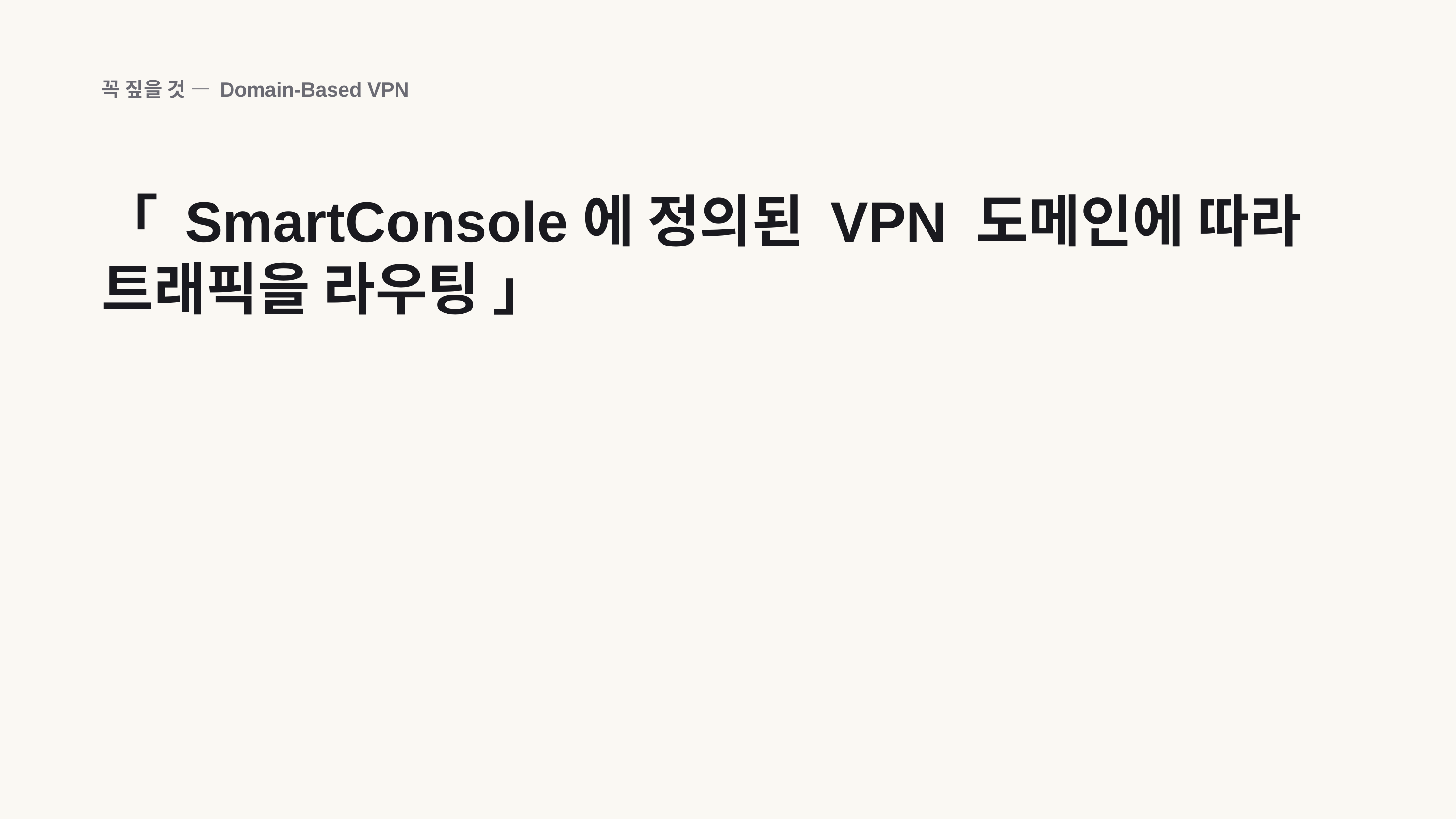

꼭 짚을 것 — Domain-Based VPN
「 SmartConsole에 정의된 VPN 도메인에 따라 트래픽을 라우팅 」